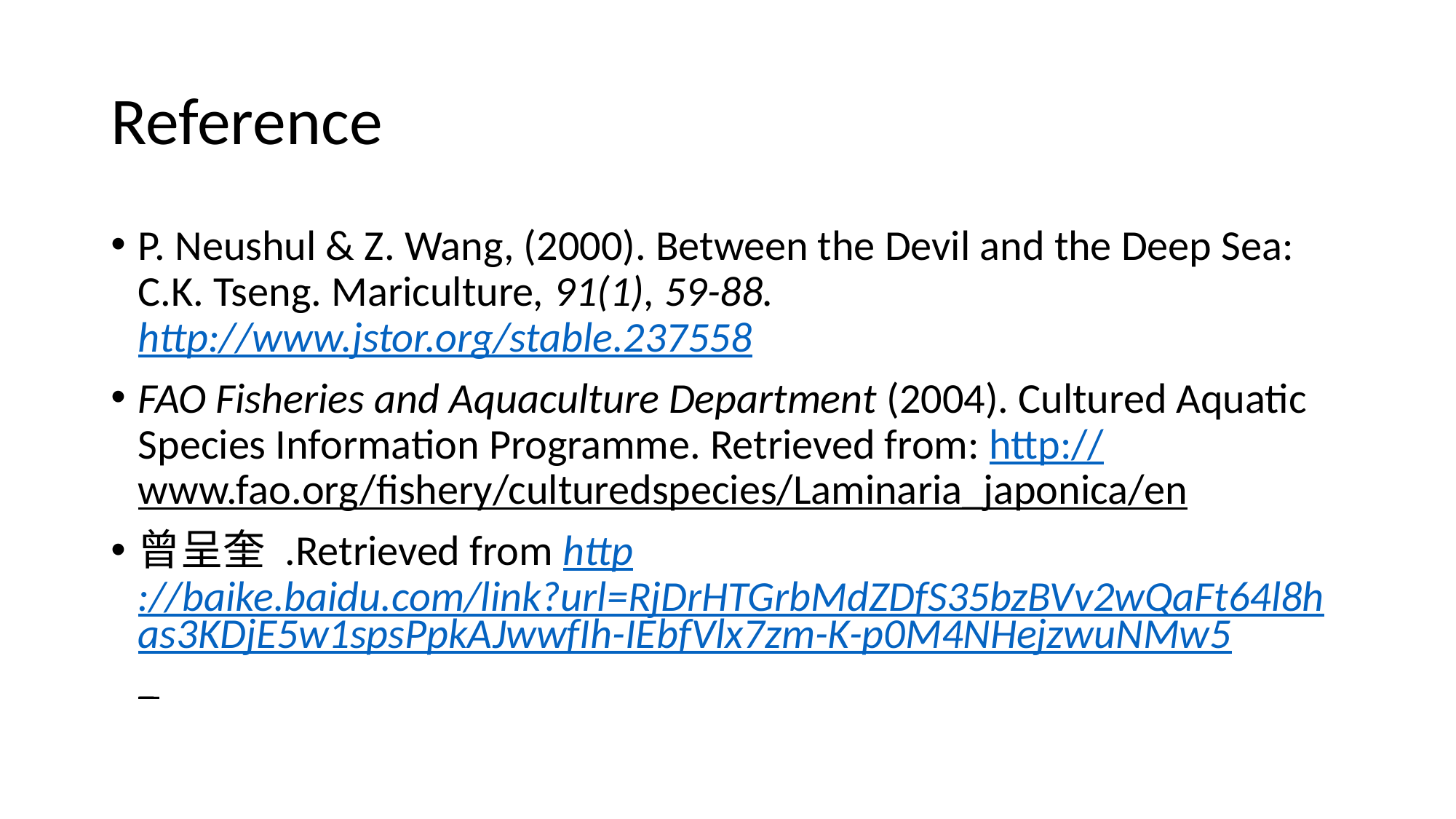

# Reference
P. Neushul & Z. Wang, (2000). Between the Devil and the Deep Sea: C.K. Tseng. Mariculture, 91(1), 59-88. http://www.jstor.org/stable.237558
FAO Fisheries and Aquaculture Department (2004). Cultured Aquatic Species Information Programme. Retrieved from: http://www.fao.org/fishery/culturedspecies/Laminaria_japonica/en
曾呈奎 .Retrieved from http://baike.baidu.com/link?url=RjDrHTGrbMdZDfS35bzBVv2wQaFt64l8has3KDjE5w1spsPpkAJwwfIh-IEbfVlx7zm-K-p0M4NHejzwuNMw5_